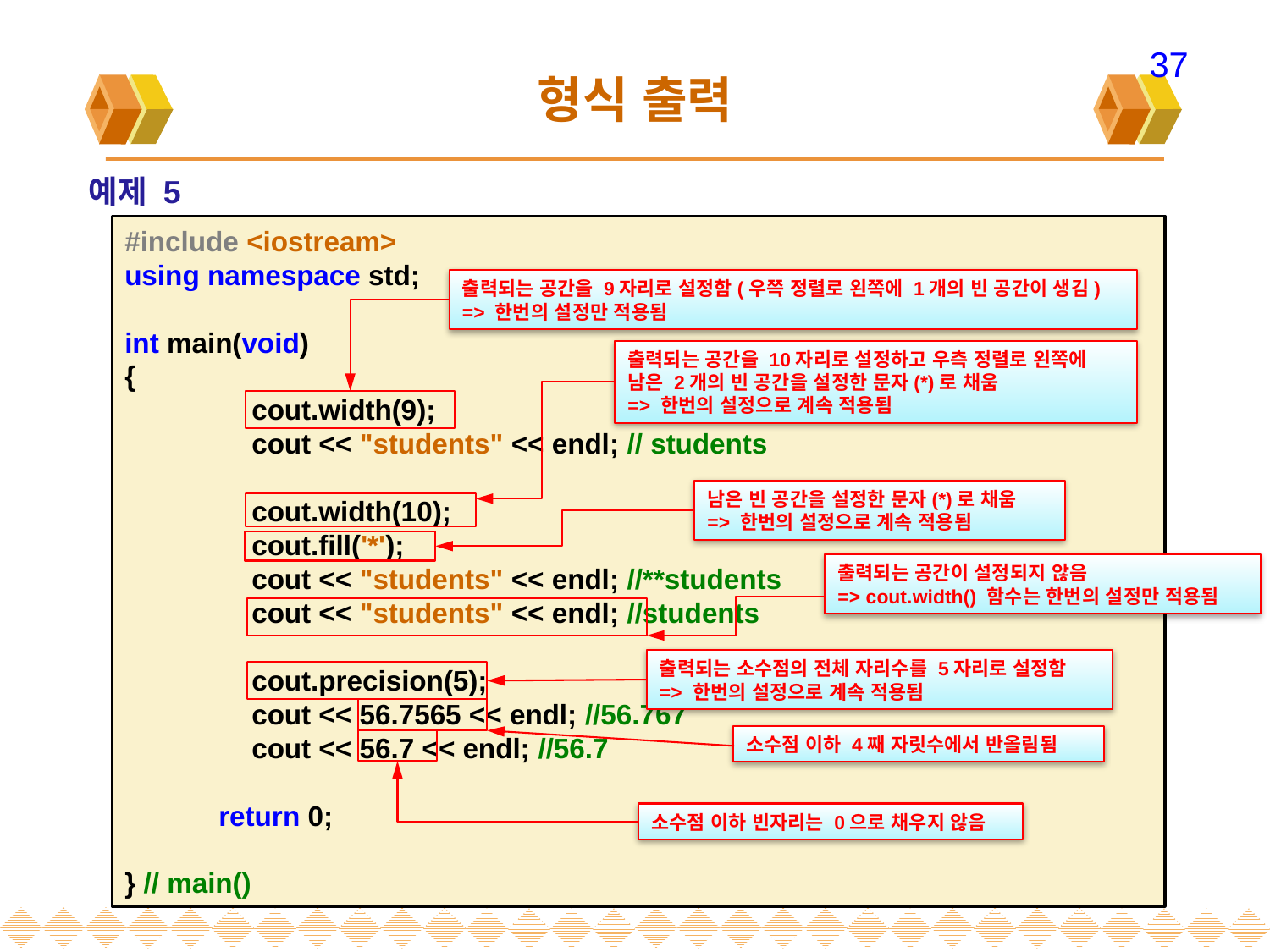

37
# 형식 출력
예제 5
#include <iostream>
using namespace std;

int main(void)
{
  	cout.width(9);
	cout << "students" << endl; // students

	cout.width(10);
	cout.fill('*');
	cout << "students" << endl; //**students
	cout << "students" << endl; //students

	cout.precision(5);
	cout << 56.7565 << endl; //56.767
	cout << 56.7 << endl; //56.7

            return 0;

} // main()
출력되는 공간을 9자리로 설정함(우쯕 정렬로 왼쪽에 1개의 빈 공간이 생김) => 한번의 설정만 적용됨
출력되는 공간을 10자리로 설정하고 우측 정렬로 왼쪽에 남은 2개의 빈 공간을 설정한 문자(*)로 채움
=> 한번의 설정으로 계속 적용됨

남은 빈 공간을 설정한 문자(*)로 채움
=> 한번의 설정으로 계속 적용됨

출력되는 공간이 설정되지 않음
=> cout.width() 함수는 한번의 설정만 적용됨

출력되는 소수점의 전체 자리수를 5자리로 설정함
=> 한번의 설정으로 계속 적용됨

소수점 이하 4째 자릿수에서 반올림됨

소수점 이하 빈자리는 0으로 채우지 않음